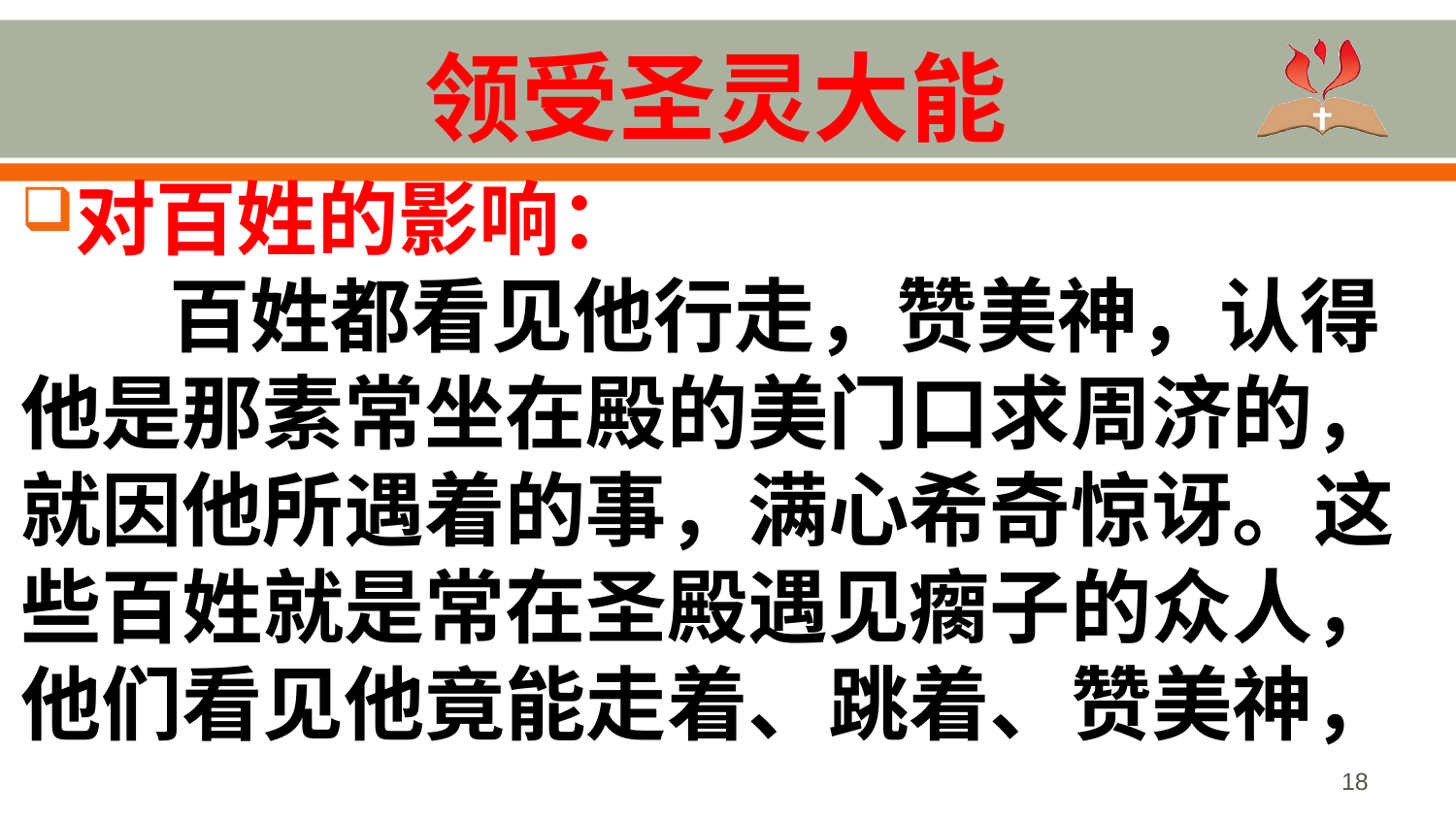

# 领受圣灵大能
对百姓的影响：
       百姓都看见他行走，赞美神，认得他是那素常坐在殿的美门口求周济的，就因他所遇着的事，满心希奇惊讶。这些百姓就是常在圣殿遇见瘸子的众人，他们看见他竟能走着、跳着、赞美神，
18